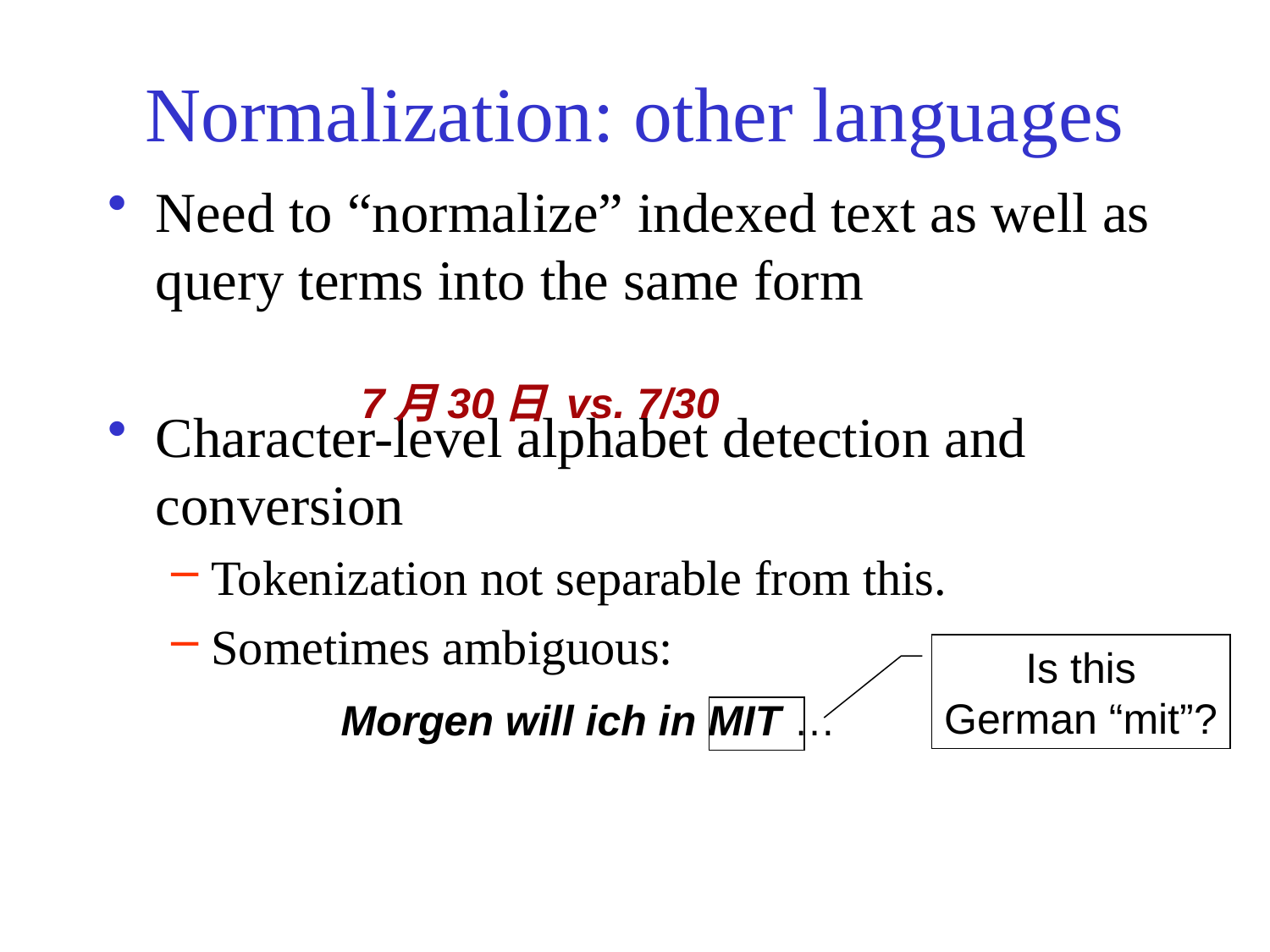

# Normalization: other languages
Need to “normalize” indexed text as well as query terms into the same form

Character-level alphabet detection and conversion
Tokenization not separable from this.
Sometimes ambiguous:
7月30日 vs. 7/30
Morgen will ich in MIT …
Is this
German “mit”?